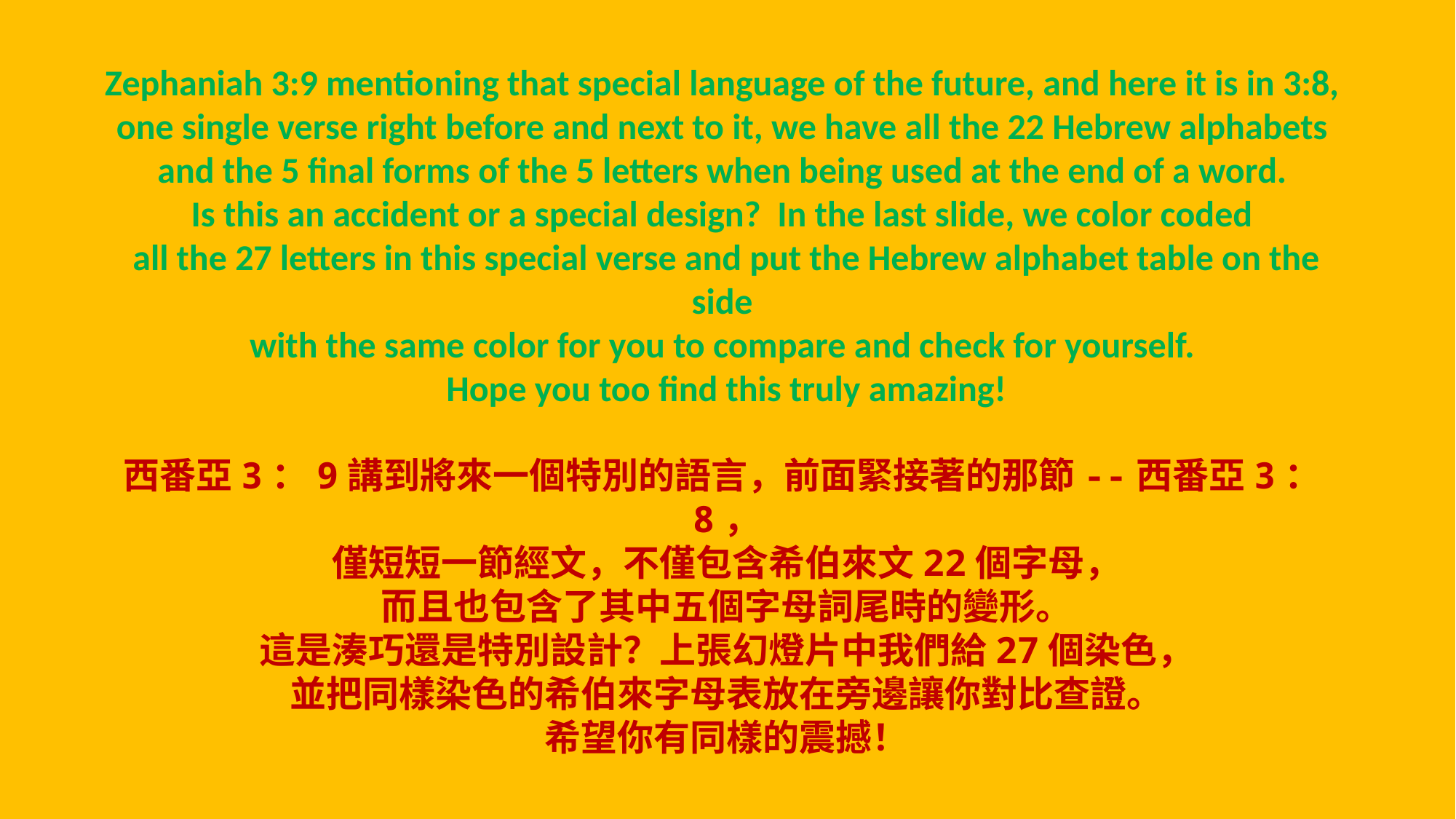

Zephaniah 3:9 mentioning that special language of the future, and here it is in 3:8,
one single verse right before and next to it, we have all the 22 Hebrew alphabets
and the 5 final forms of the 5 letters when being used at the end of a word.
Is this an accident or a special design?  In the last slide, we color coded
all the 27 letters in this special verse and put the Hebrew alphabet table on the side
with the same color for you to compare and check for yourself.
Hope you too find this truly amazing!

西番亞3：9講到將來一個特別的語言，前面緊接著的那節--西番亞3：8，
僅短短一節經文，不僅包含希伯來文22個字母，
而且也包含了其中五個字母詞尾時的變形。
這是湊巧還是特別設計？上張幻燈片中我們給27個染色，
並把同樣染色的希伯來字母表放在旁邊讓你對比查證。
希望你有同樣的震撼！